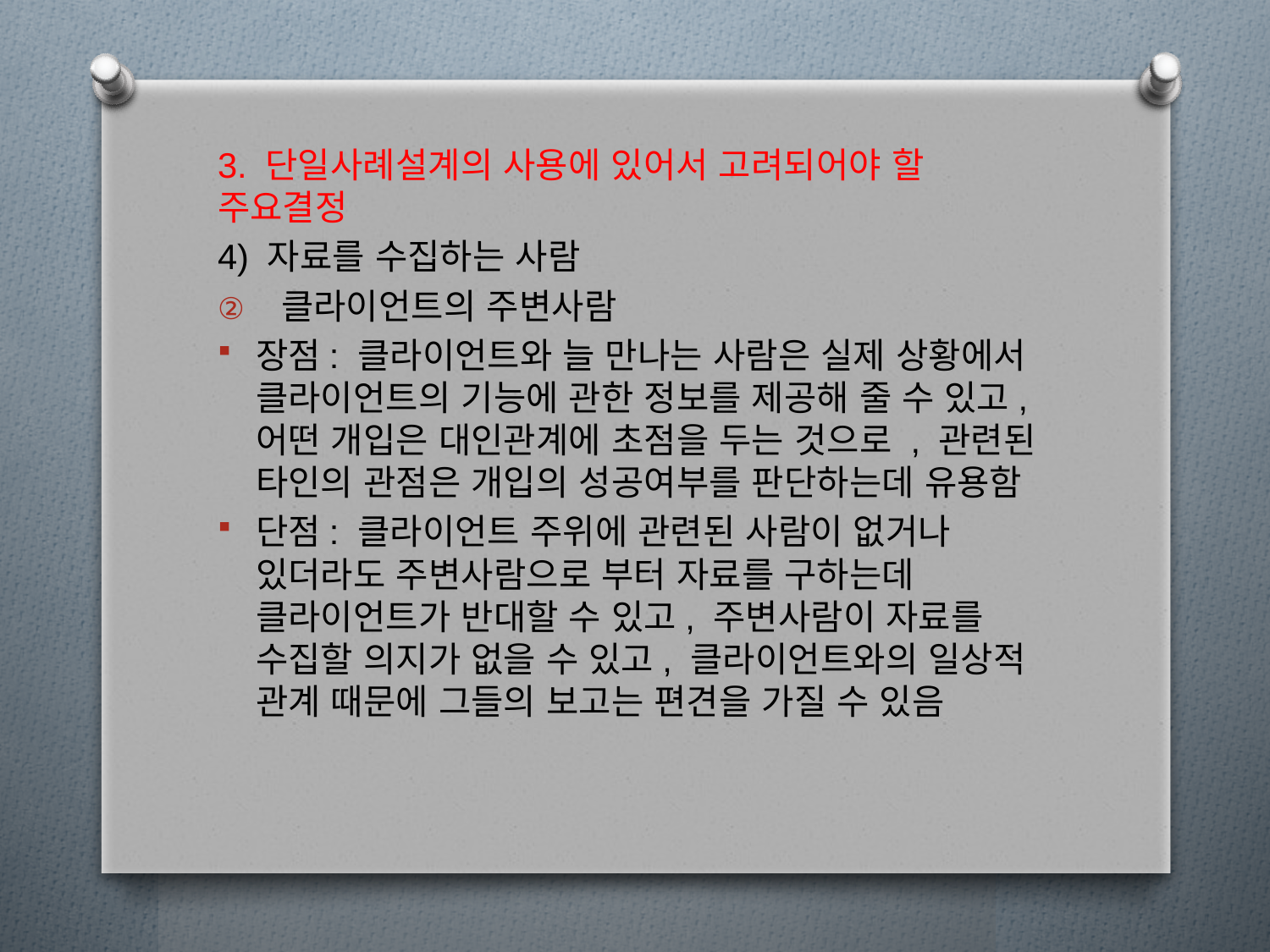

3. 단일사례설계의 사용에 있어서 고려되어야 할 주요결정
4) 자료를 수집하는 사람
클라이언트의 주변사람
장점: 클라이언트와 늘 만나는 사람은 실제 상황에서 클라이언트의 기능에 관한 정보를 제공해 줄 수 있고, 어떤 개입은 대인관계에 초점을 두는 것으로 , 관련된 타인의 관점은 개입의 성공여부를 판단하는데 유용함
단점: 클라이언트 주위에 관련된 사람이 없거나 있더라도 주변사람으로 부터 자료를 구하는데 클라이언트가 반대할 수 있고, 주변사람이 자료를 수집할 의지가 없을 수 있고, 클라이언트와의 일상적 관계 때문에 그들의 보고는 편견을 가질 수 있음